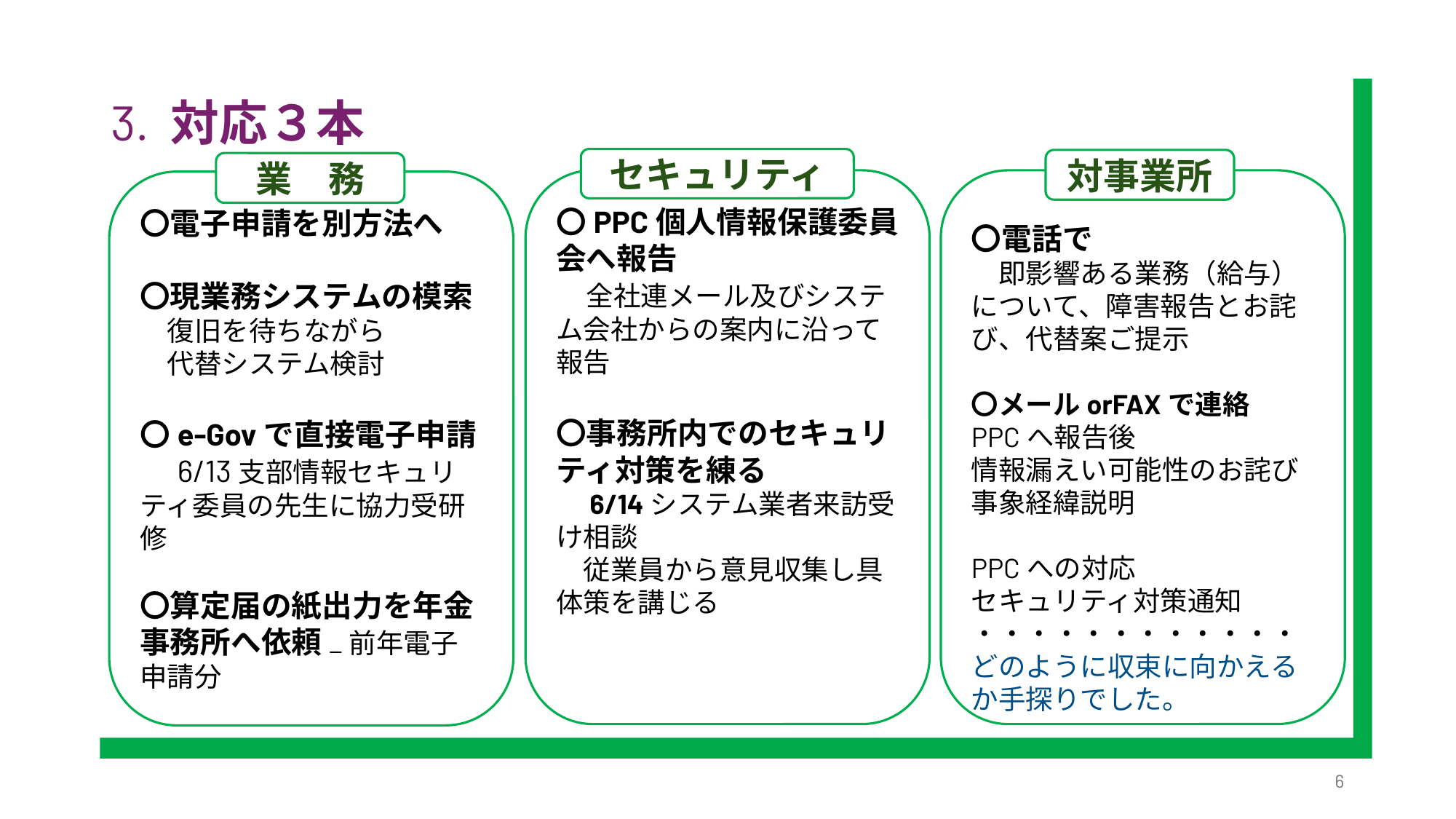

# 3. 対応３本
セキュリティ
対事業所
業　務

〇PPC個人情報保護委員会へ報告
　全社連メール及びシステム会社からの案内に沿って報告

〇事務所内でのセキュリティ対策を練る
　6/14システム業者来訪受け相談
　従業員から意見収集し具体策を講じる

〇電話で
　即影響ある業務（給与）について、障害報告とお詫び、代替案ご提示

〇メールorFAXで連絡
PPCへ報告後
情報漏えい可能性のお詫び
事象経緯説明

PPCへの対応
セキュリティ対策通知
・・・・・・・・・・・・
どのように収束に向かえるか手探りでした。

〇電子申請を別方法へ

〇現業務システムの模索
　復旧を待ちながら
　代替システム検討

〇e-Govで直接電子申請
　6/13支部情報セキュリティ委員の先生に協力受研修

〇算定届の紙出力を年金事務所へ依頼_前年電子申請分

6